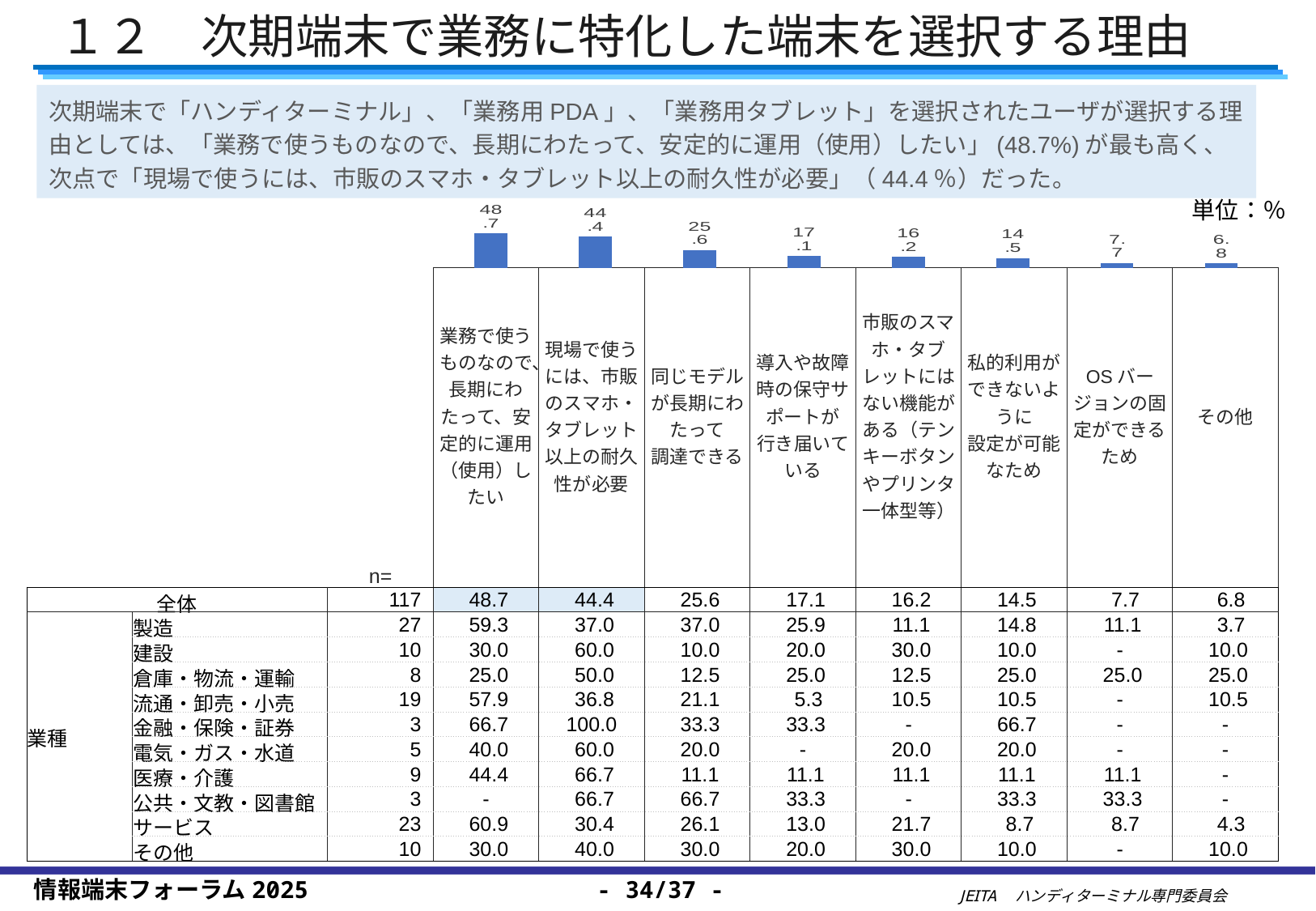

１２　次期端末で業務に特化した端末を選択する理由
次期端末で「ハンディターミナル」、「業務用PDA」、「業務用タブレット」を選択されたユーザが選択する理由としては、「業務で使うものなので、長期にわたって、安定的に運用（使用）したい」(48.7%)が最も高く、次点で「現場で使うには、市販のスマホ・タブレット以上の耐久性が必要」（44.4％）だった。

### Chart

| Category |  |
|---|---|
| 業務で使うものなので、長期にわたって、安定的に運用（使用）したい | 48.717948717948715 |
| 現場で使うには、市販のスマホ・タブレット以上の耐久性が必要 | 44.44444444444444 |
| 同じモデルが長期にわたって調達できる | 25.641025641025642 |
| 導入や故障時の保守サポートが行き届いている | 17.094017094017094 |
| 市販のスマホ・タブレットにはない機能がある（テンキーボタンやプリンタ一体型等） | 16.23931623931624 |
| 私的利用ができないように設定が可能なため | 14.52991452991453 |
| OSバージョンの固定ができるため | 7.6923076923076925 |
| その他 | 6.837606837606837 |
単位：％
|  |  | n= | 業務で使うものなので、長期にわたって、安定的に運用（使用）したい | 現場で使うには、市販のスマホ・タブレット以上の耐久性が必要 | 同じモデルが長期にわたって 調達できる | 導入や故障時の保守サポートが 行き届いている | 市販のスマホ・タブレットにはない機能がある（テンキーボタンやプリンタ一体型等） | 私的利用ができないように 設定が可能なため | OSバージョンの固定ができるため | その他 |
| --- | --- | --- | --- | --- | --- | --- | --- | --- | --- | --- |
|  |  |  |  |  |  |  |  |  |  |  |
| 全体 |  | 117 | 48.7 | 44.4 | 25.6 | 17.1 | 16.2 | 14.5 | 7.7 | 6.8 |
| 業種 | 製造 | 27 | 59.3 | 37.0 | 37.0 | 25.9 | 11.1 | 14.8 | 11.1 | 3.7 |
|  | 建設 | 10 | 30.0 | 60.0 | 10.0 | 20.0 | 30.0 | 10.0 | - | 10.0 |
|  | 倉庫・物流・運輸 | 8 | 25.0 | 50.0 | 12.5 | 25.0 | 12.5 | 25.0 | 25.0 | 25.0 |
|  | 流通・卸売・小売 | 19 | 57.9 | 36.8 | 21.1 | 5.3 | 10.5 | 10.5 | - | 10.5 |
|  | 金融・保険・証券 | 3 | 66.7 | 100.0 | 33.3 | 33.3 | - | 66.7 | - | - |
|  | 電気・ガス・水道 | 5 | 40.0 | 60.0 | 20.0 | - | 20.0 | 20.0 | - | - |
|  | 医療・介護 | 9 | 44.4 | 66.7 | 11.1 | 11.1 | 11.1 | 11.1 | 11.1 | - |
|  | 公共・文教・図書館 | 3 | - | 66.7 | 66.7 | 33.3 | - | 33.3 | 33.3 | - |
|  | サービス | 23 | 60.9 | 30.4 | 26.1 | 13.0 | 21.7 | 8.7 | 8.7 | 4.3 |
|  | その他 | 10 | 30.0 | 40.0 | 30.0 | 20.0 | 30.0 | 10.0 | - | 10.0 |